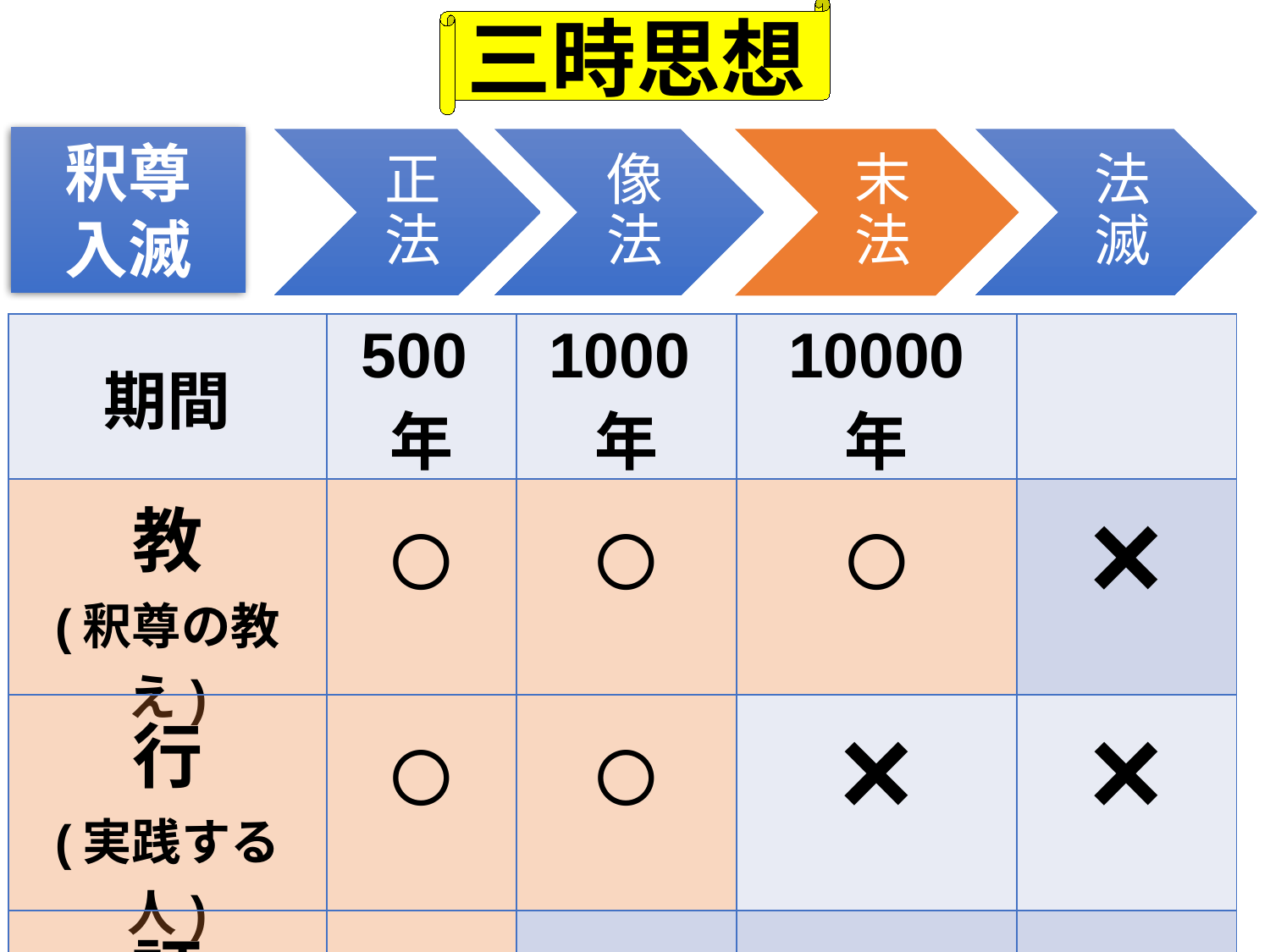

三時思想
釈尊
入滅
正法
像法
末法
法滅

| 期間 | 500年 | 1000年 | 10000 年 |  |
| --- | --- | --- | --- | --- |
| 教 (釈尊の教え) | ○ | ○ | ○ | × |
| 行 (実践する人) | ○ | ○ | × | × |
| 証 (さとりを得る) | ○ | × | × | × |